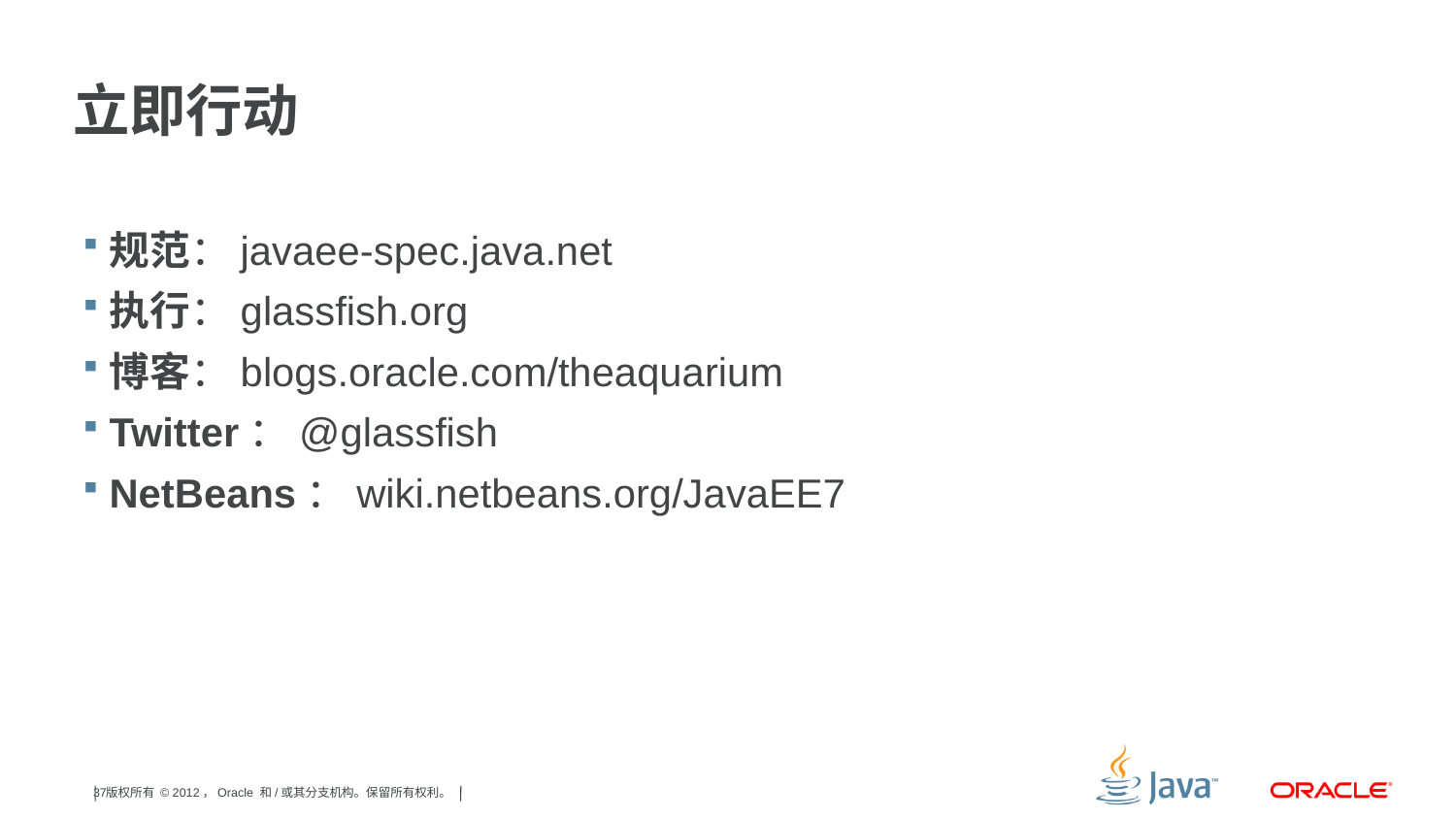

# 立即行动

规范：javaee-spec.java.net
执行：glassfish.org
博客：blogs.oracle.com/theaquarium
Twitter：@glassfish
NetBeans：wiki.netbeans.org/JavaEE7